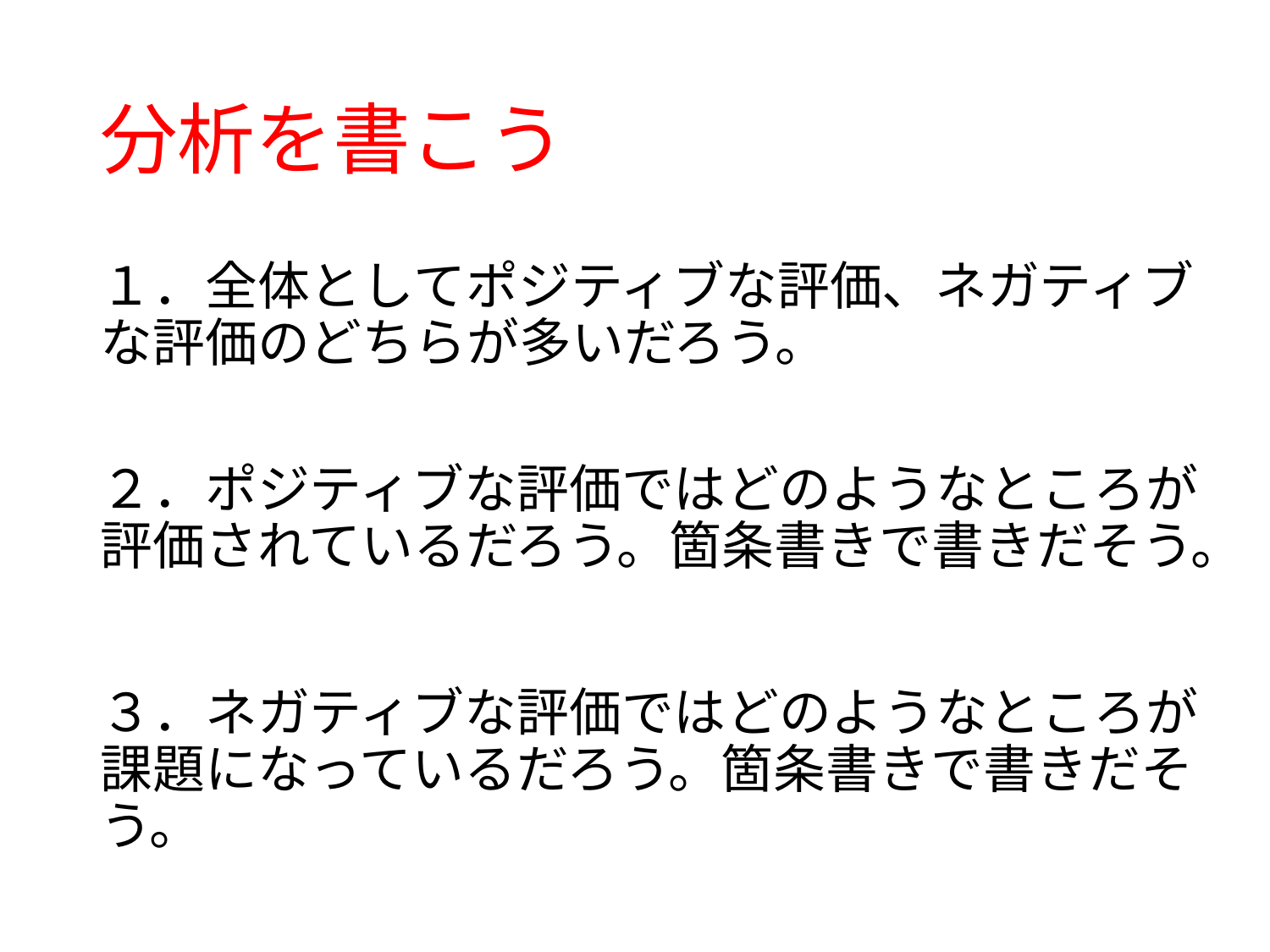

# 分析を書こう
１．全体としてポジティブな評価、ネガティブな評価のどちらが多いだろう。

２．ポジティブな評価ではどのようなところが評価されているだろう。箇条書きで書きだそう。

３．ネガティブな評価ではどのようなところが課題になっているだろう。箇条書きで書きだそう。